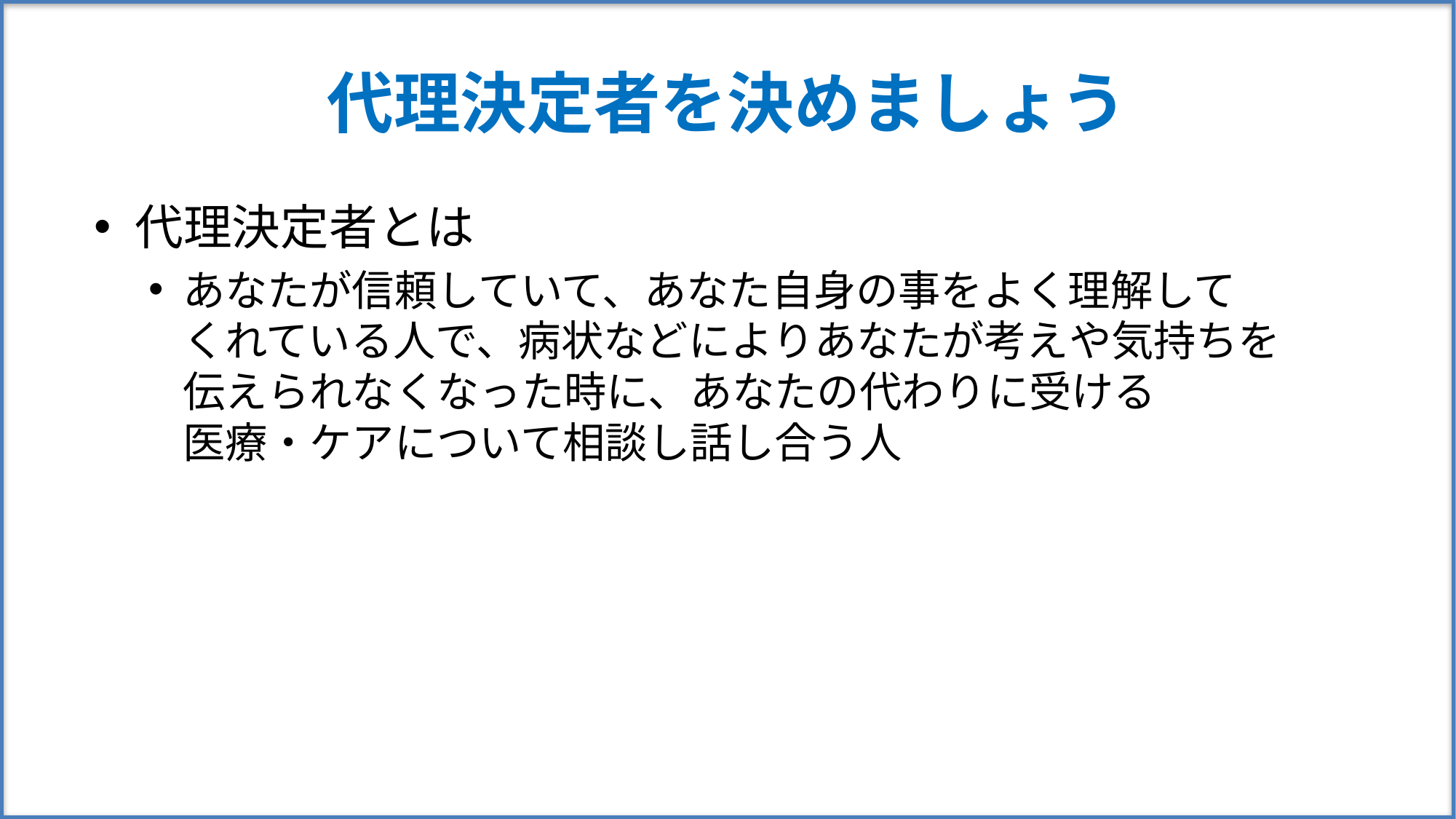

# 代理決定者を決めましょう
代理決定者とは
あなたが信頼していて、あなた自身の事をよく理解して
くれている人で、病状などによりあなたが考えや気持ちを
伝えられなくなった時に、あなたの代わりに受ける
医療・ケアについて相談し話し合う人